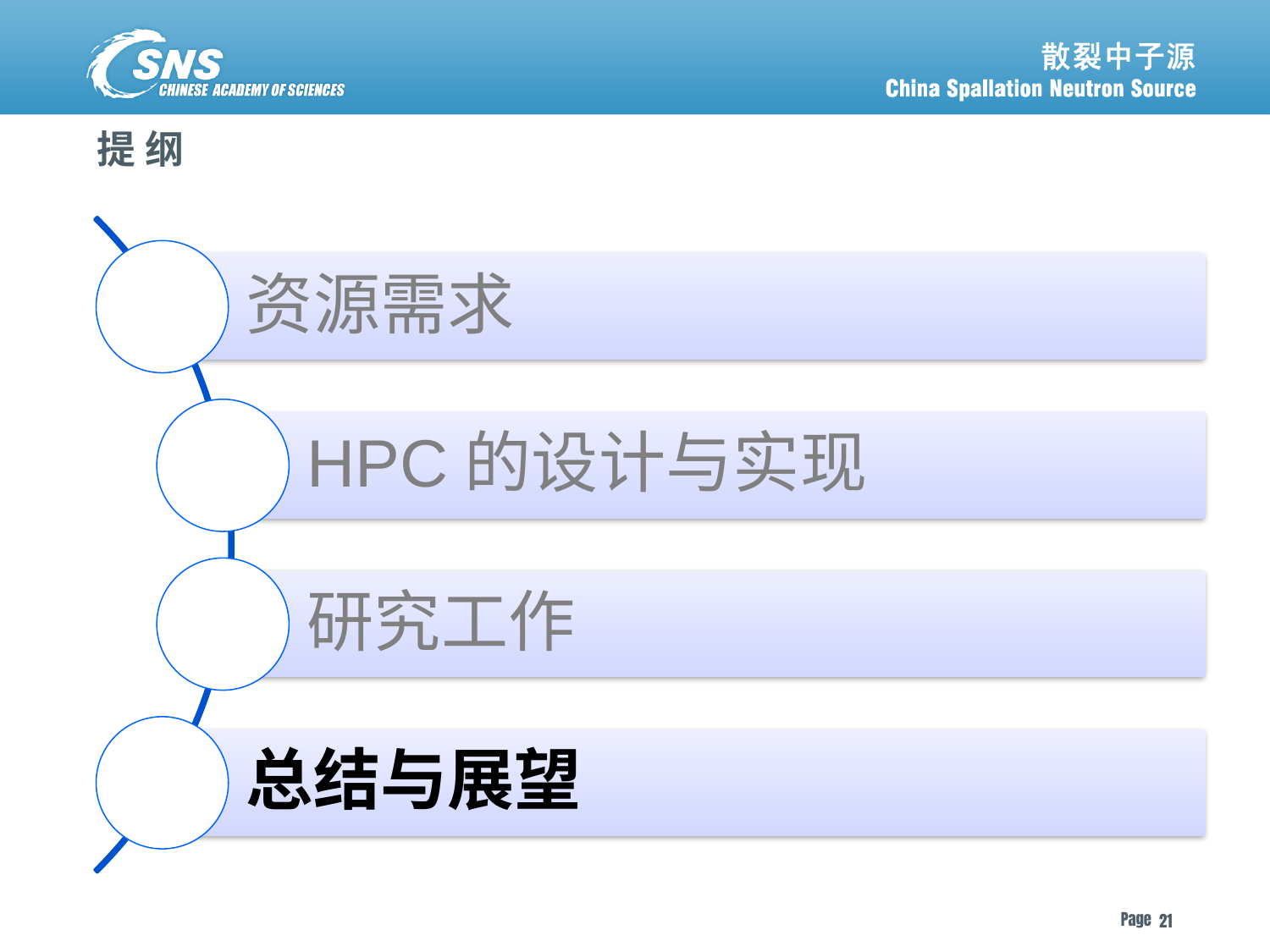

# 提 纲
资源需求
HPC的设计与实现
研究工作
总结与展望
21